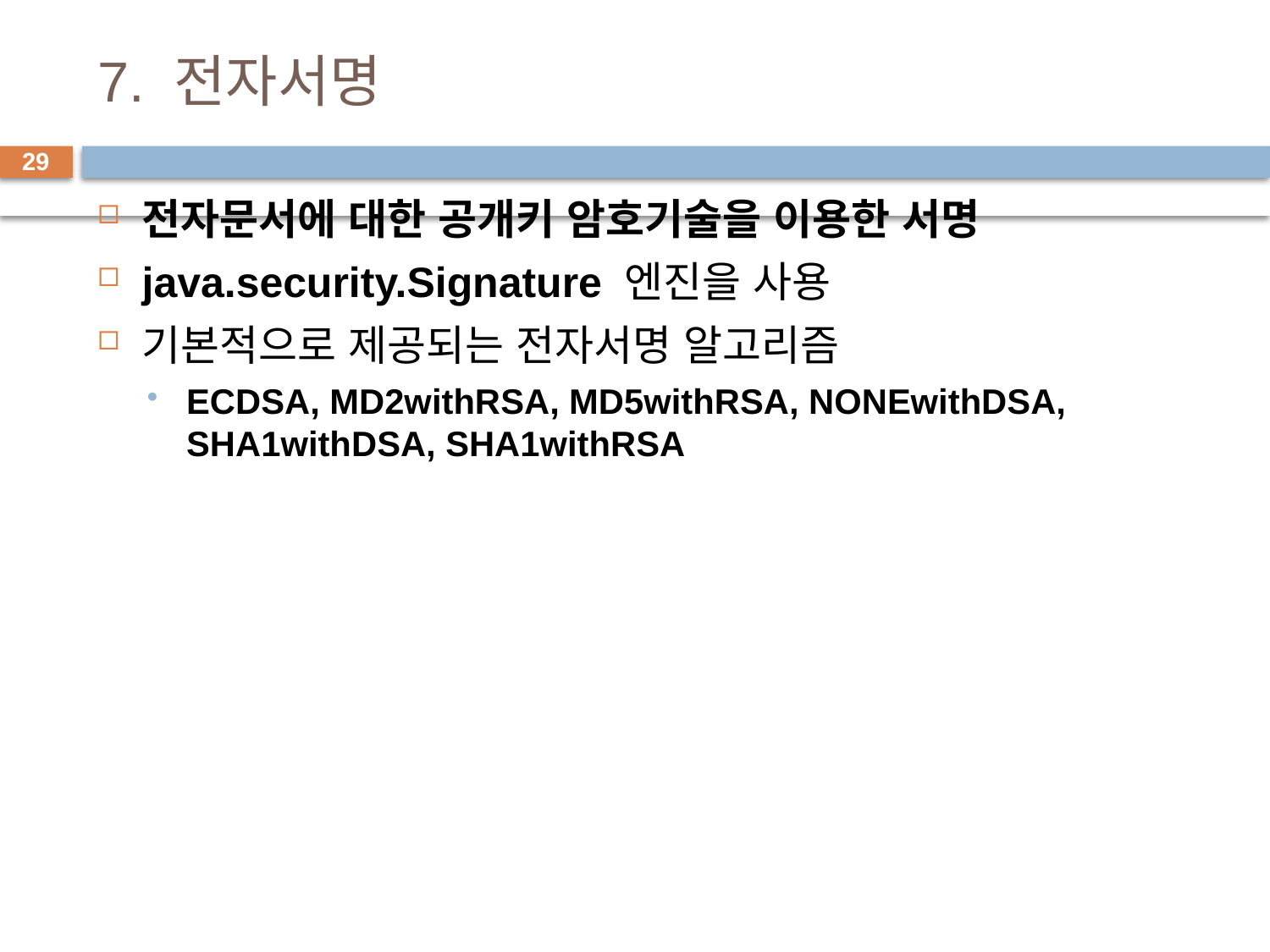

# 7. 전자서명
29
전자문서에 대한 공개키 암호기술을 이용한 서명
java.security.Signature 엔진을 사용
기본적으로 제공되는 전자서명 알고리즘
ECDSA, MD2withRSA, MD5withRSA, NONEwithDSA, SHA1withDSA, SHA1withRSA